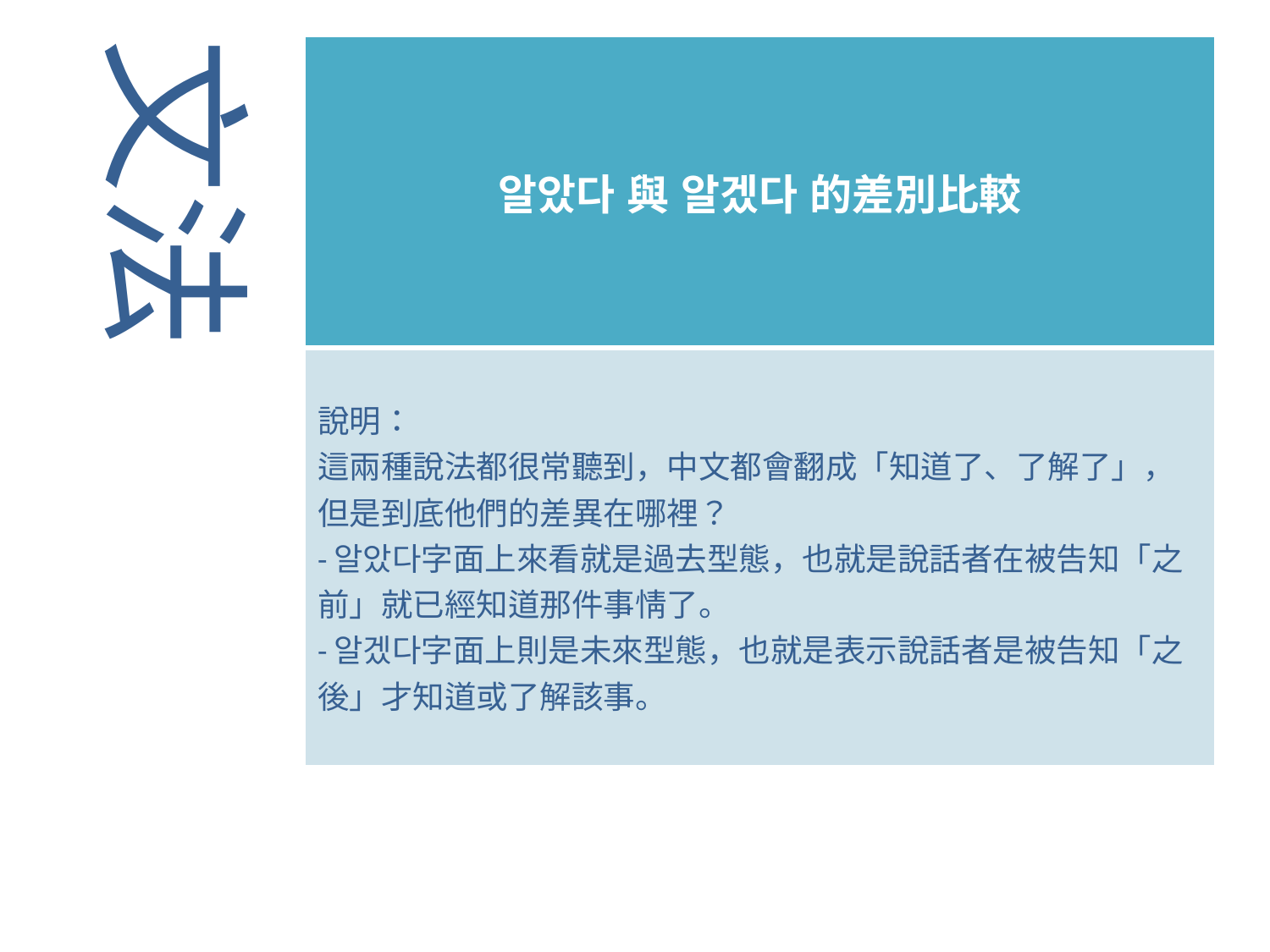

文法
| 알았다 與 알겠다 的差別比較 |
| --- |
| 說明： 這兩種說法都很常聽到，中文都會翻成「知道了、了解了」，但是到底他們的差異在哪裡？ -알았다字面上來看就是過去型態，也就是說話者在被告知「之前」就已經知道那件事情了。 -알겠다字面上則是未來型態，也就是表示說話者是被告知「之後」才知道或了解該事。 |